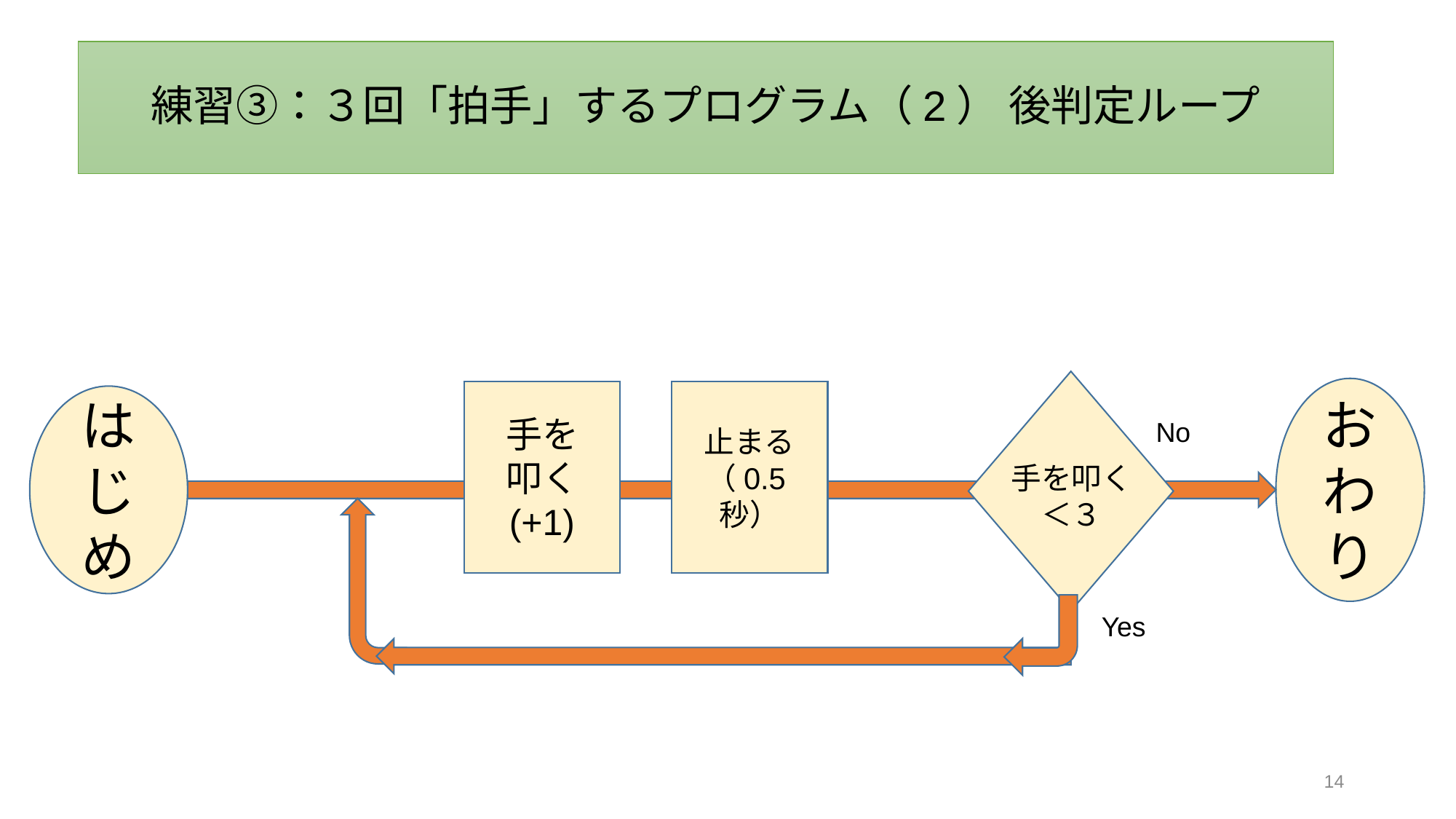

練習③：３回「拍手」するプログラム（2） 後判定ループ

おわり
手を
叩く
(+1)
止まる
（0.5秒）
はじめ
No
手を叩く
＜３

Yes

14